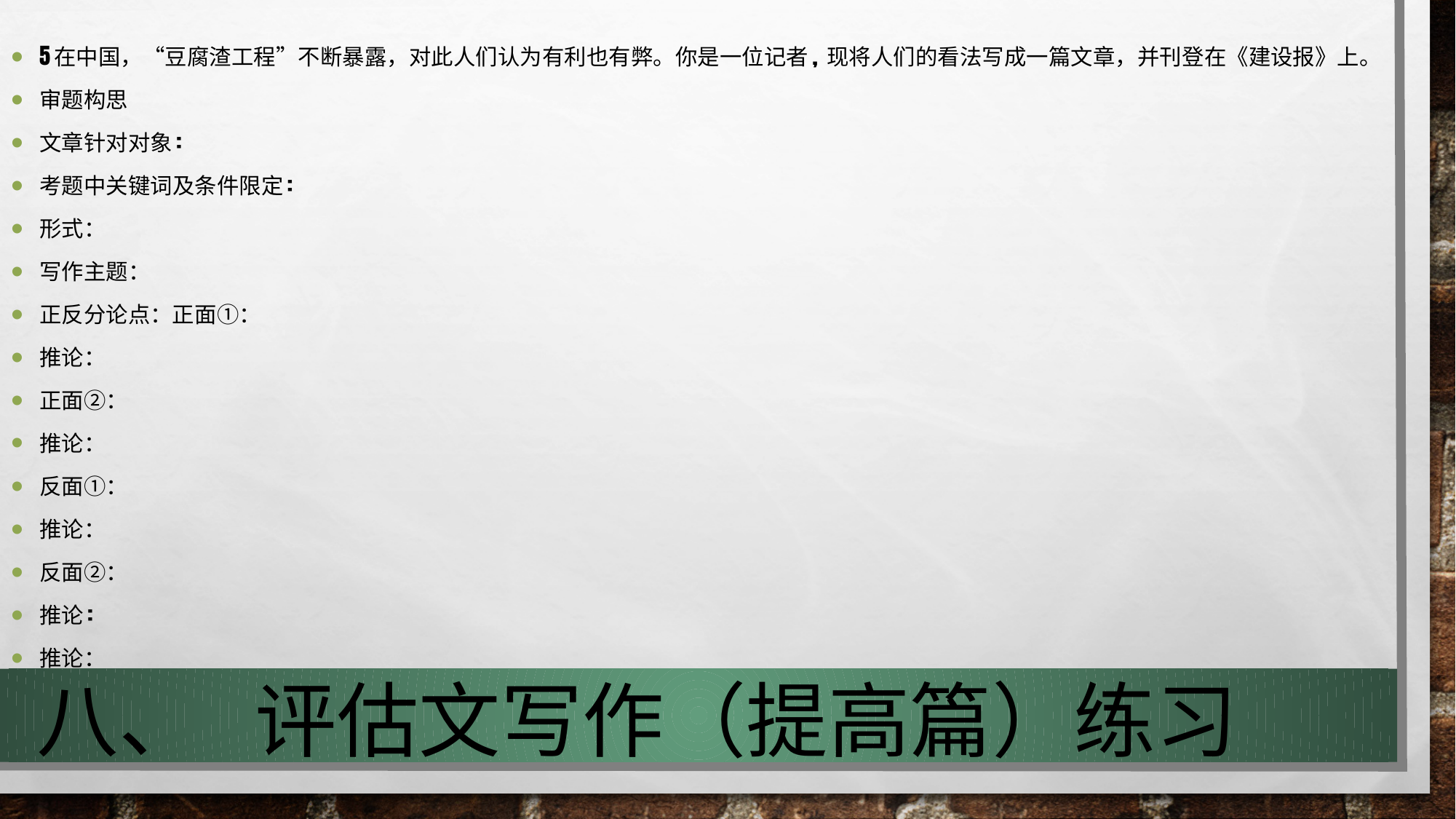

5在中国，“豆腐渣工程”不断暴露，对此人们认为有利也有弊。你是一位记者, 现将人们的看法写成一篇文章，并刊登在《建设报》上。
审题构思
文章针对对象:
考题中关键词及条件限定:
形式：
写作主题：
正反分论点：正面①：
推论：
正面②：
推论：
反面①：
推论：
反面②：
推论:
推论：
# 八、	评估文写作（提高篇）练习